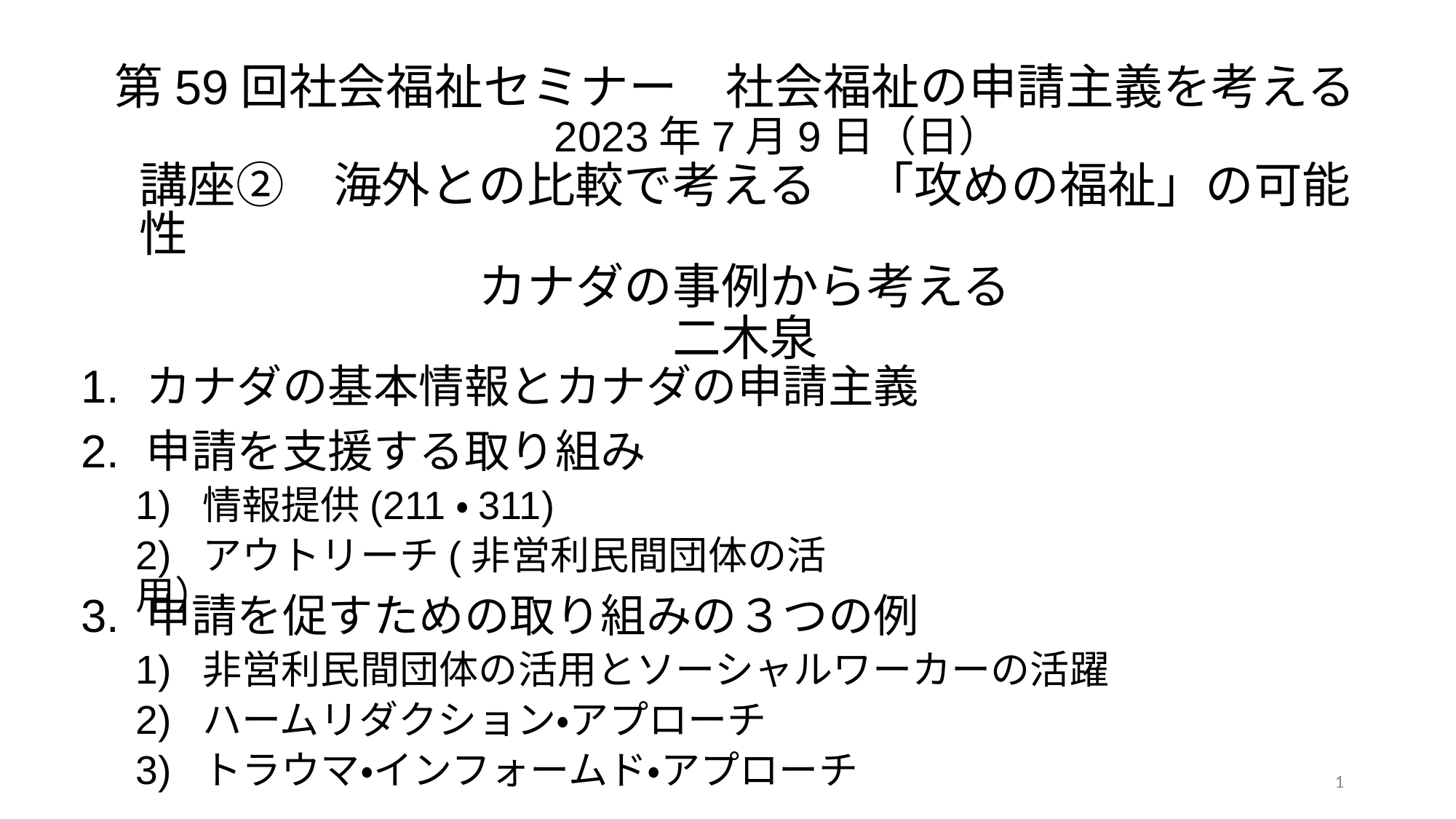

第59回社会福祉セミナー　社会福祉の申請主義を考える
2023年7月9日（日）
講座②　海外との比較で考える　「攻めの福祉」の可能性
カナダの事例から考える
二木泉
1. カナダの基本情報とカナダの申請主義
2. 申請を支援する取り組み
1) 情報提供(211・311)
2) アウトリーチ(非営利民間団体の活用）
3. 申請を促すための取り組みの３つの例
1) 非営利民間団体の活用とソーシャルワーカーの活躍
2) ハームリダクション・アプローチ
3) トラウマ・インフォームド・アプローチ
1